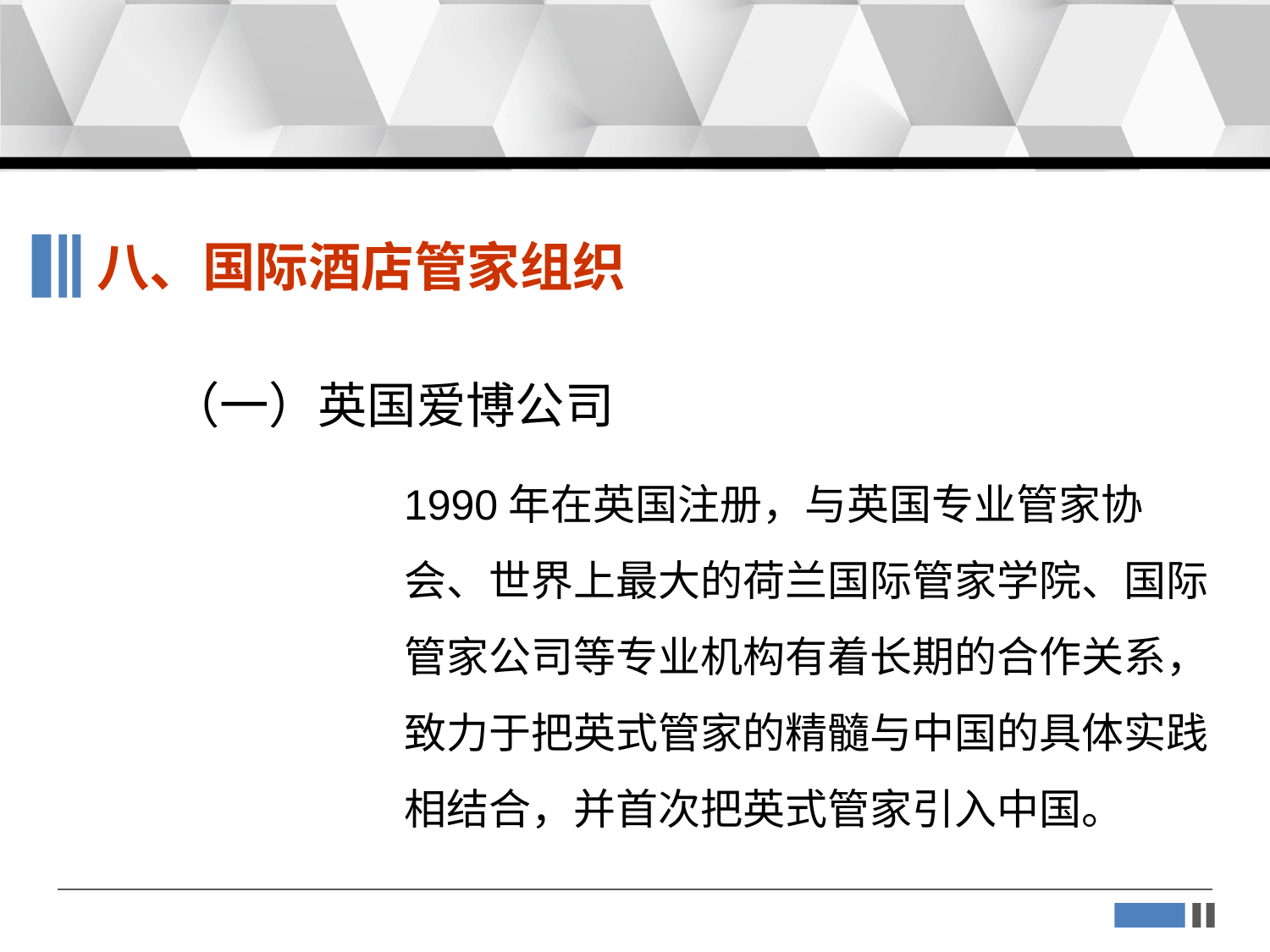

八、国际酒店管家组织

（一）英国爱博公司
1990年在英国注册，与英国专业管家协会、世界上最大的荷兰国际管家学院、国际管家公司等专业机构有着长期的合作关系，致力于把英式管家的精髓与中国的具体实践相结合，并首次把英式管家引入中国。